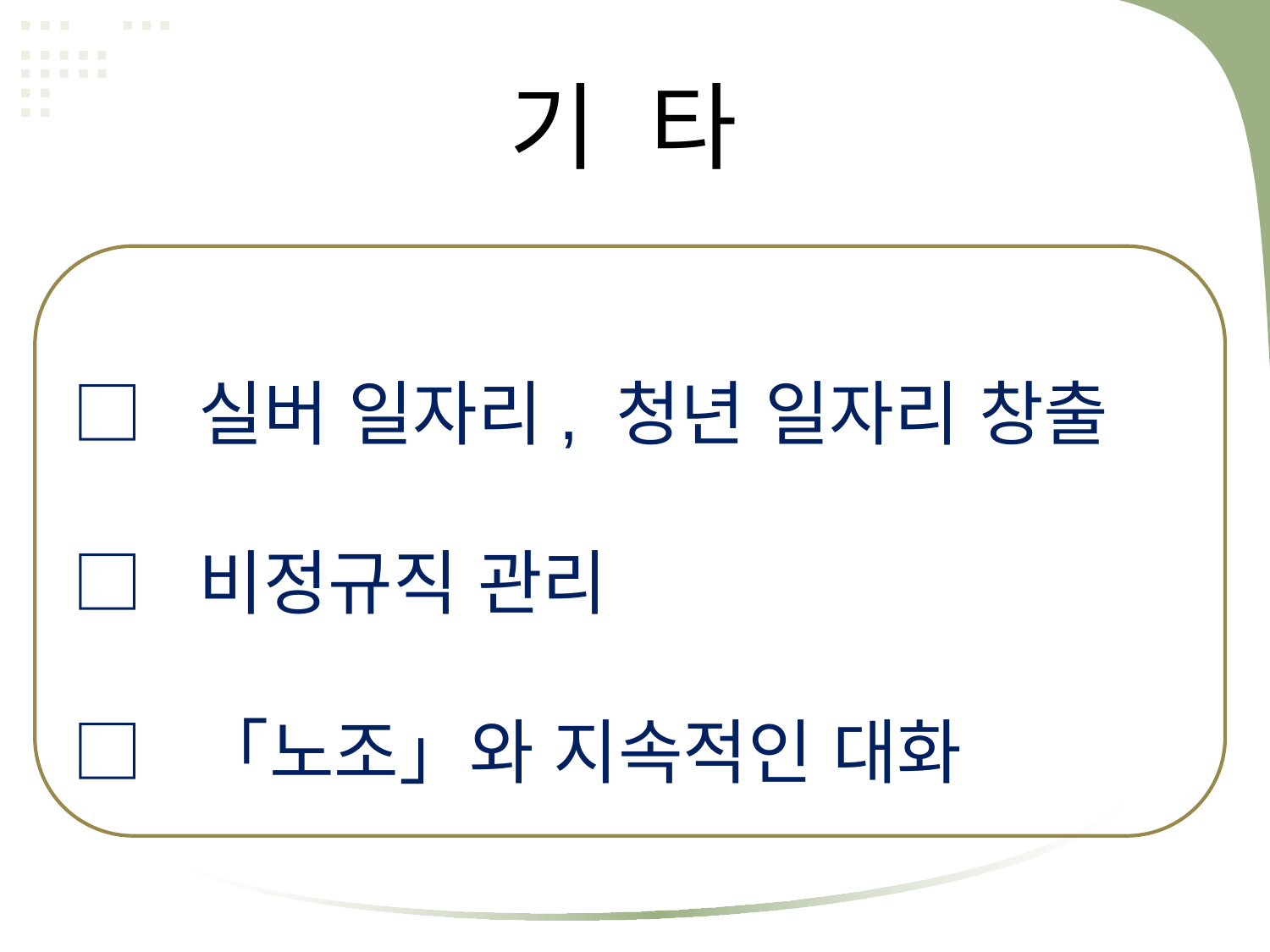

기  타

□  실버 일자리, 청년 일자리 창출
□  비정규직 관리
□  「노조」와 지속적인 대화